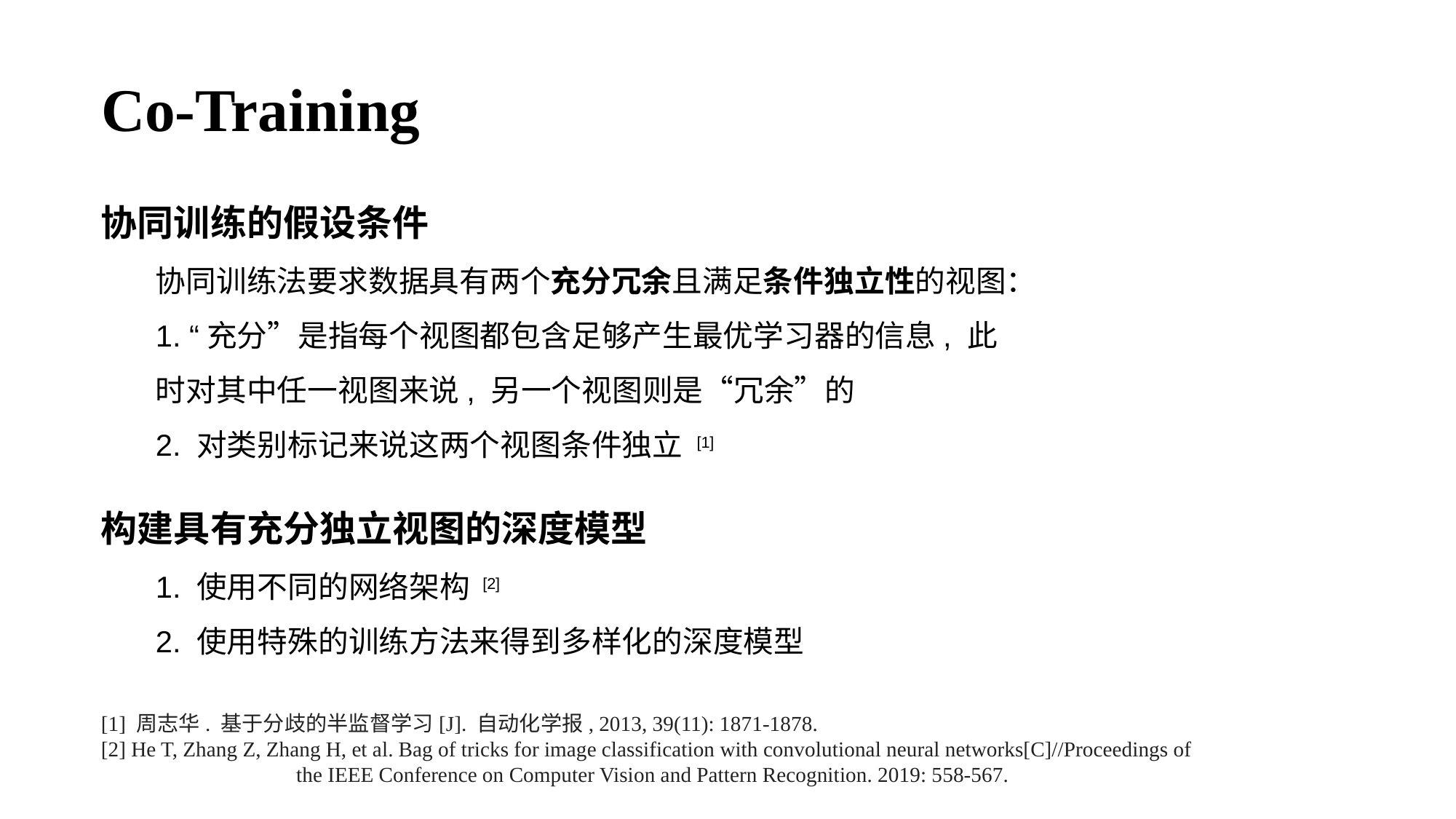

# Co-Training
协同训练的假设条件
协同训练法要求数据具有两个充分冗余且满足条件独立性的视图：
1. “充分”是指每个视图都包含足够产生最优学习器的信息, 此时对其中任一视图来说, 另一个视图则是“冗余”的
2. 对类别标记来说这两个视图条件独立 [1]
构建具有充分独立视图的深度模型
1. 使用不同的网络架构 [2]
2. 使用特殊的训练方法来得到多样化的深度模型
[1] 周志华. 基于分歧的半监督学习[J]. 自动化学报, 2013, 39(11): 1871-1878.
[2] He T, Zhang Z, Zhang H, et al. Bag of tricks for image classification with convolutional neural networks[C]//Proceedings of                                      the IEEE Conference on Computer Vision and Pattern Recognition. 2019: 558-567.